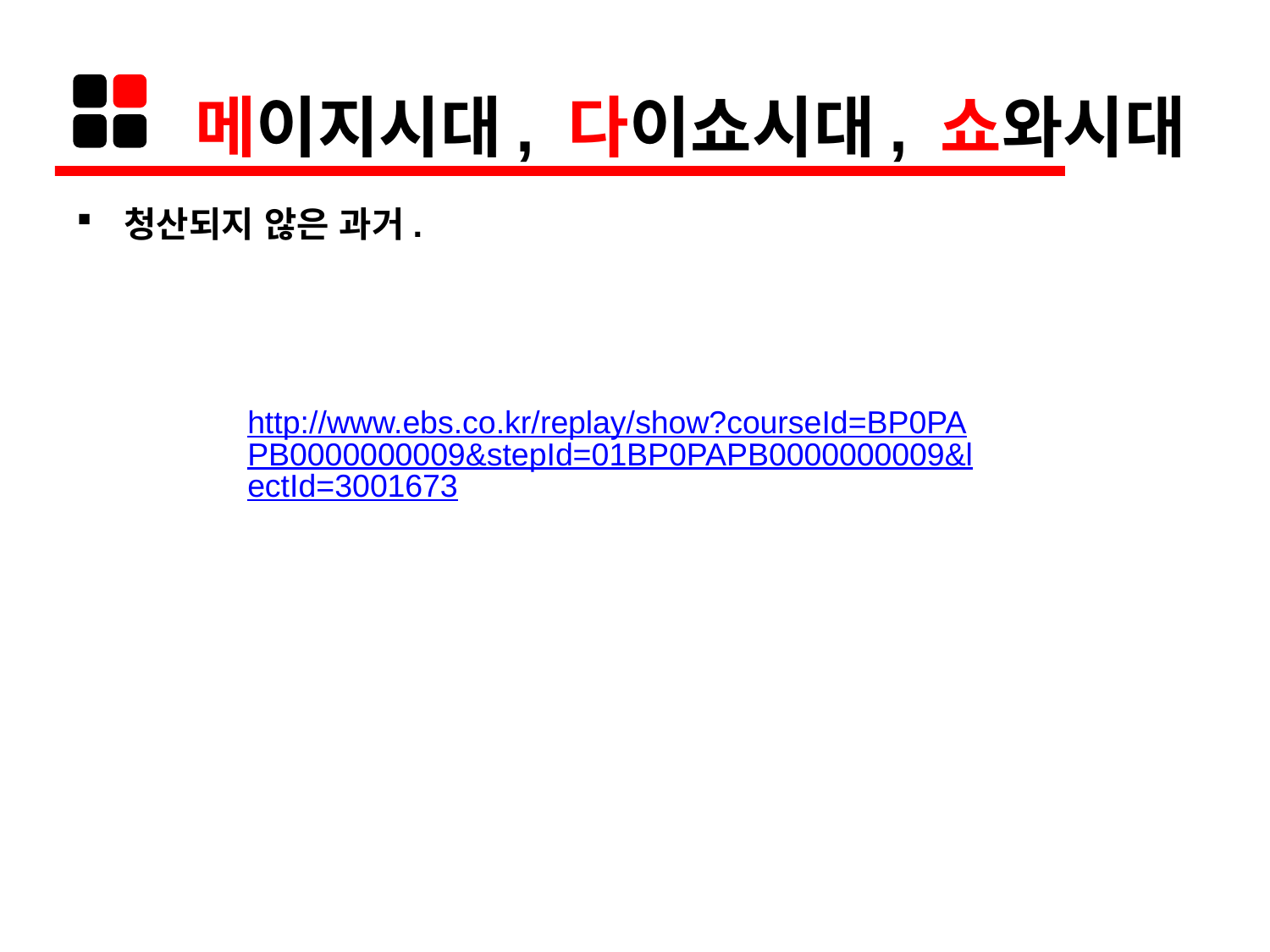

# 메이지시대, 다이쇼시대, 쇼와시대

청산되지 않은 과거.
http://www.ebs.co.kr/replay/show?courseId=BP0PAPB0000000009&stepId=01BP0PAPB0000000009&lectId=3001673